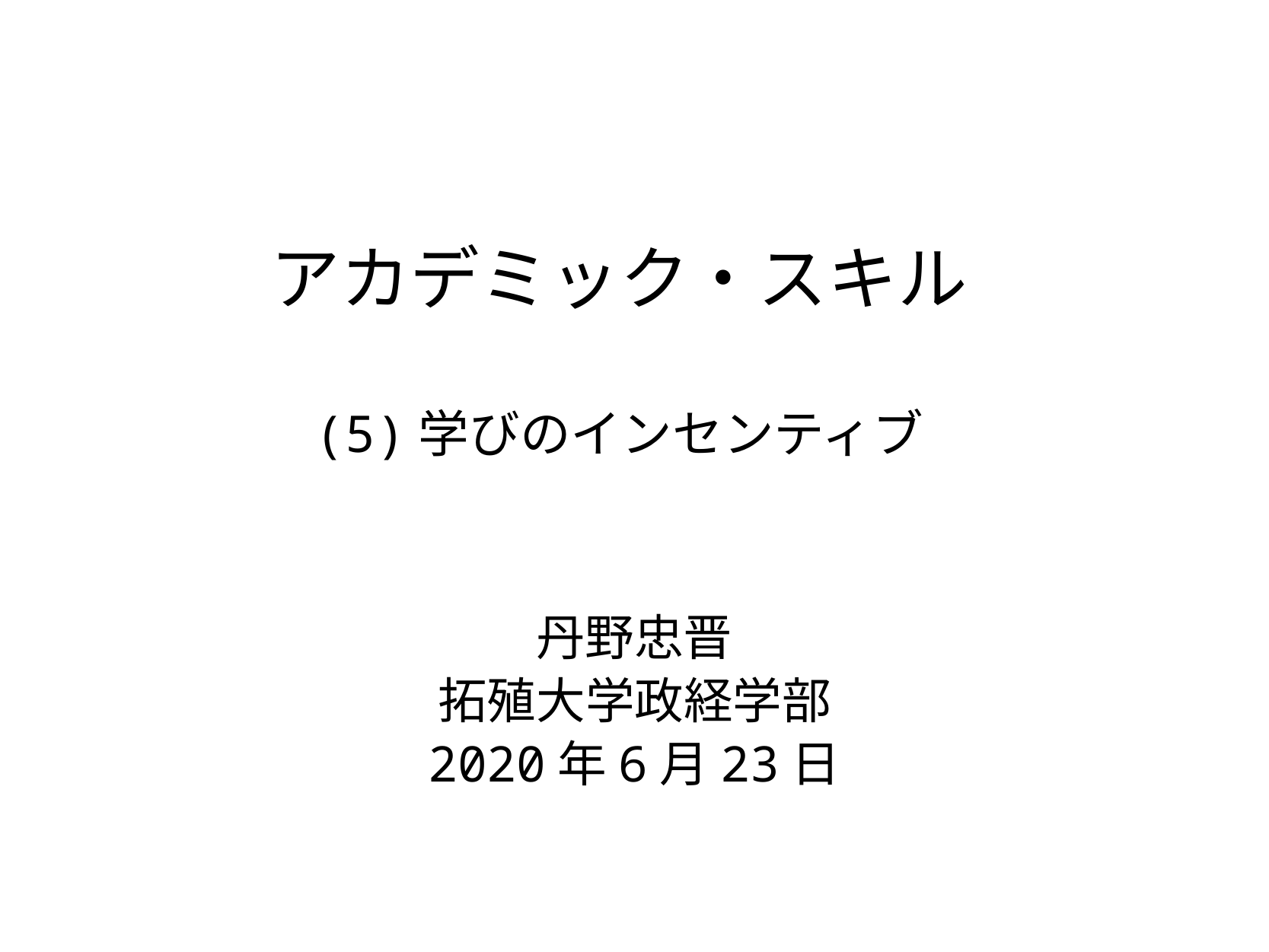

# アカデミック・スキル (5)学びのインセンティブ

丹野忠晋
拓殖大学政経学部
2020年6月23日